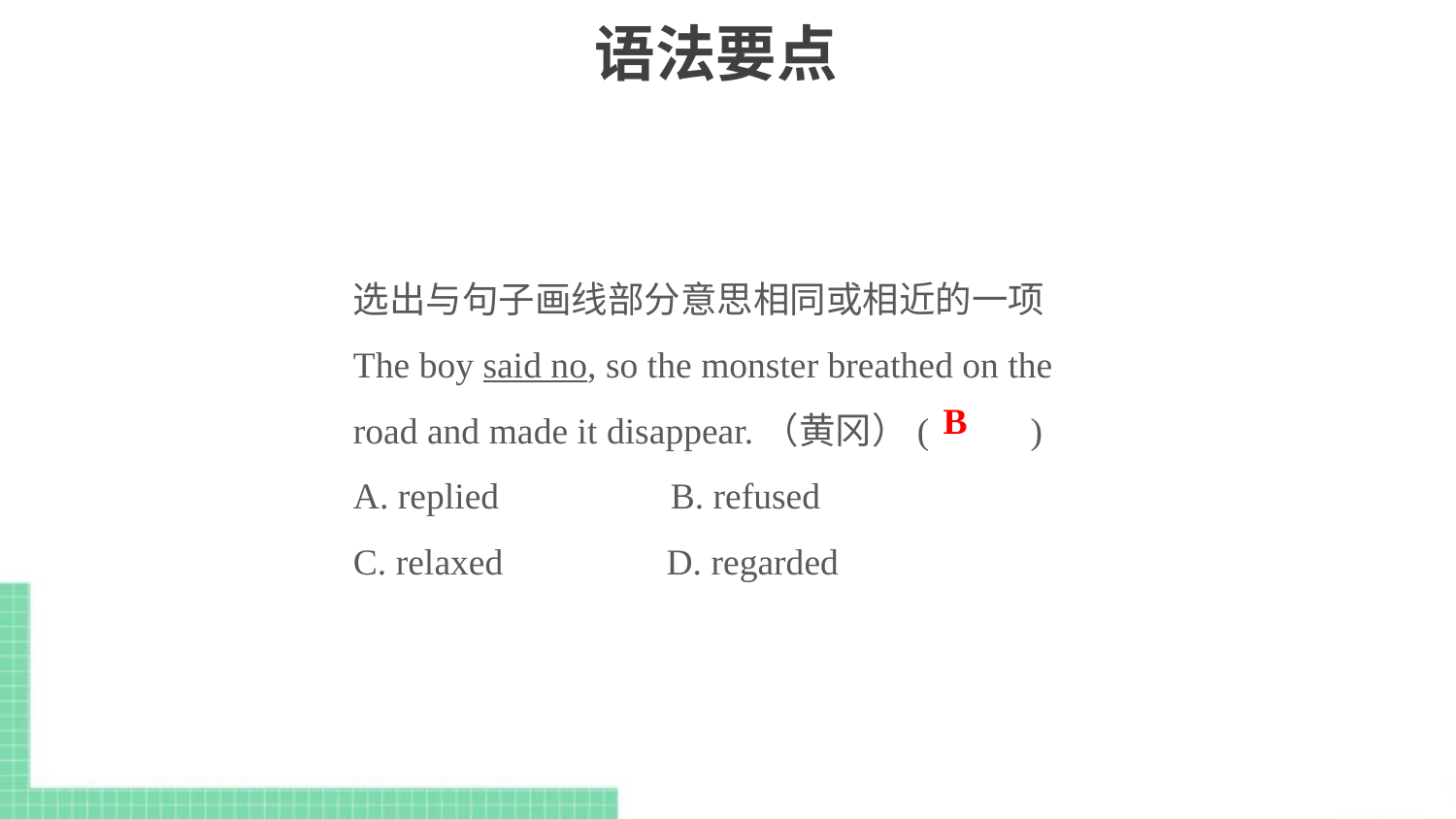

# 语法要点
选出与句子画线部分意思相同或相近的一项
The boy said no, so the monster breathed on the road and made it disappear.（黄冈）(           )
A. replied　　　　 B. refused
C. relaxed　　　　D. regarded
B